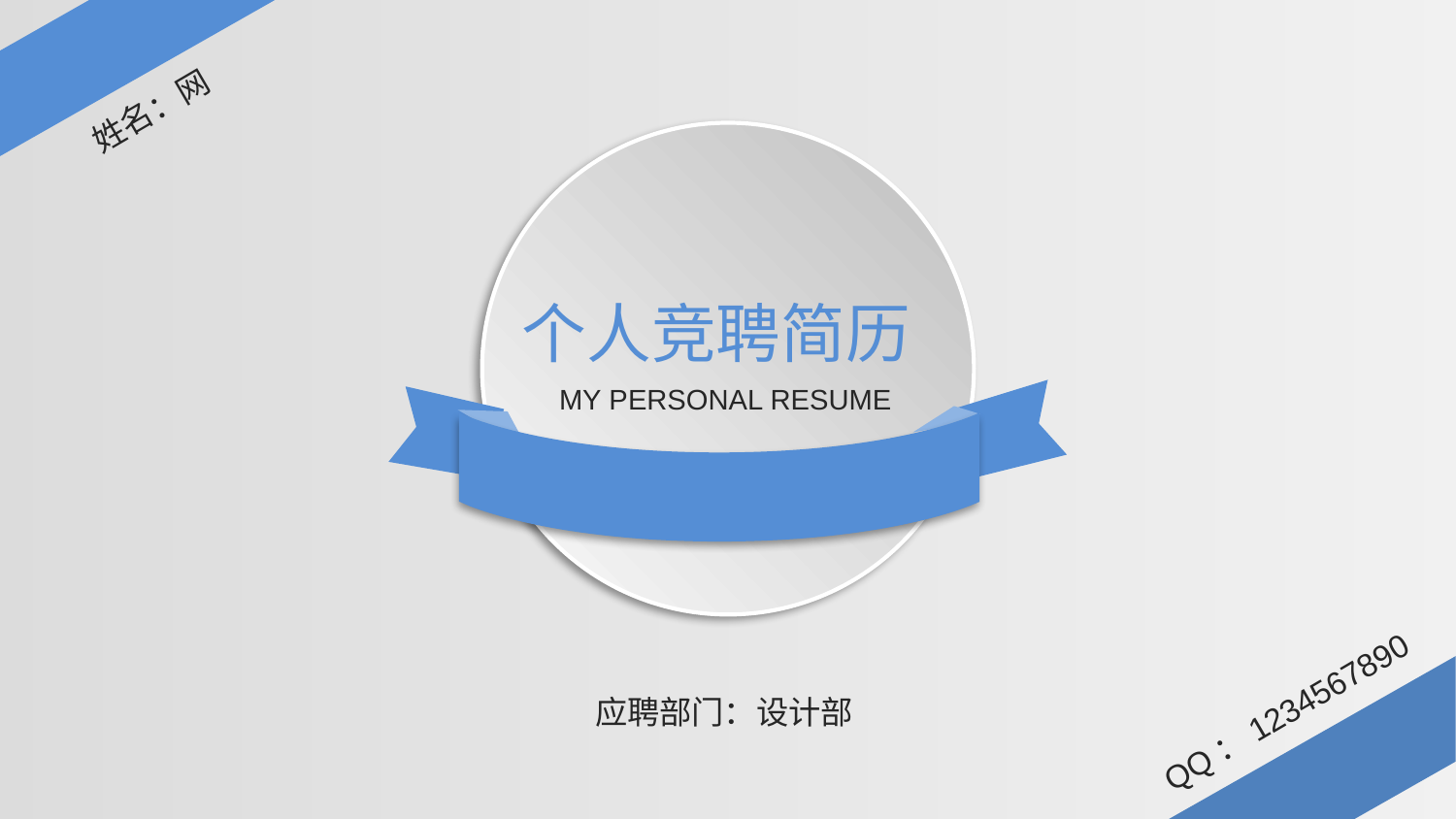

姓名：网

个人竞聘简历
MY PERSONAL RESUME

应聘部门：设计部
QQ：1234567890
延时符